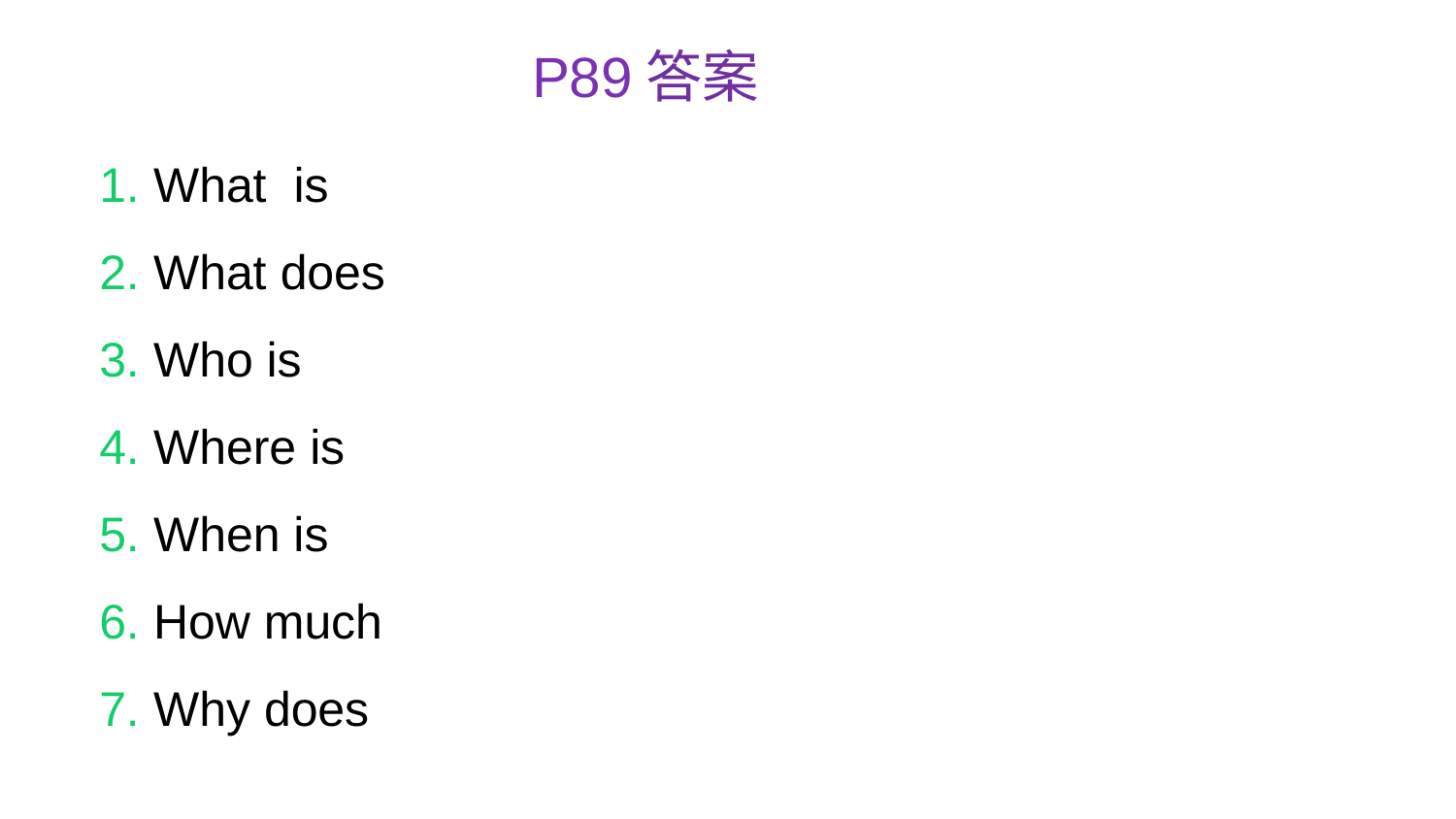

P89答案
1. What  is
2. What does
3. Who is
4. Where is
5. When is
6. How much
7. Why does